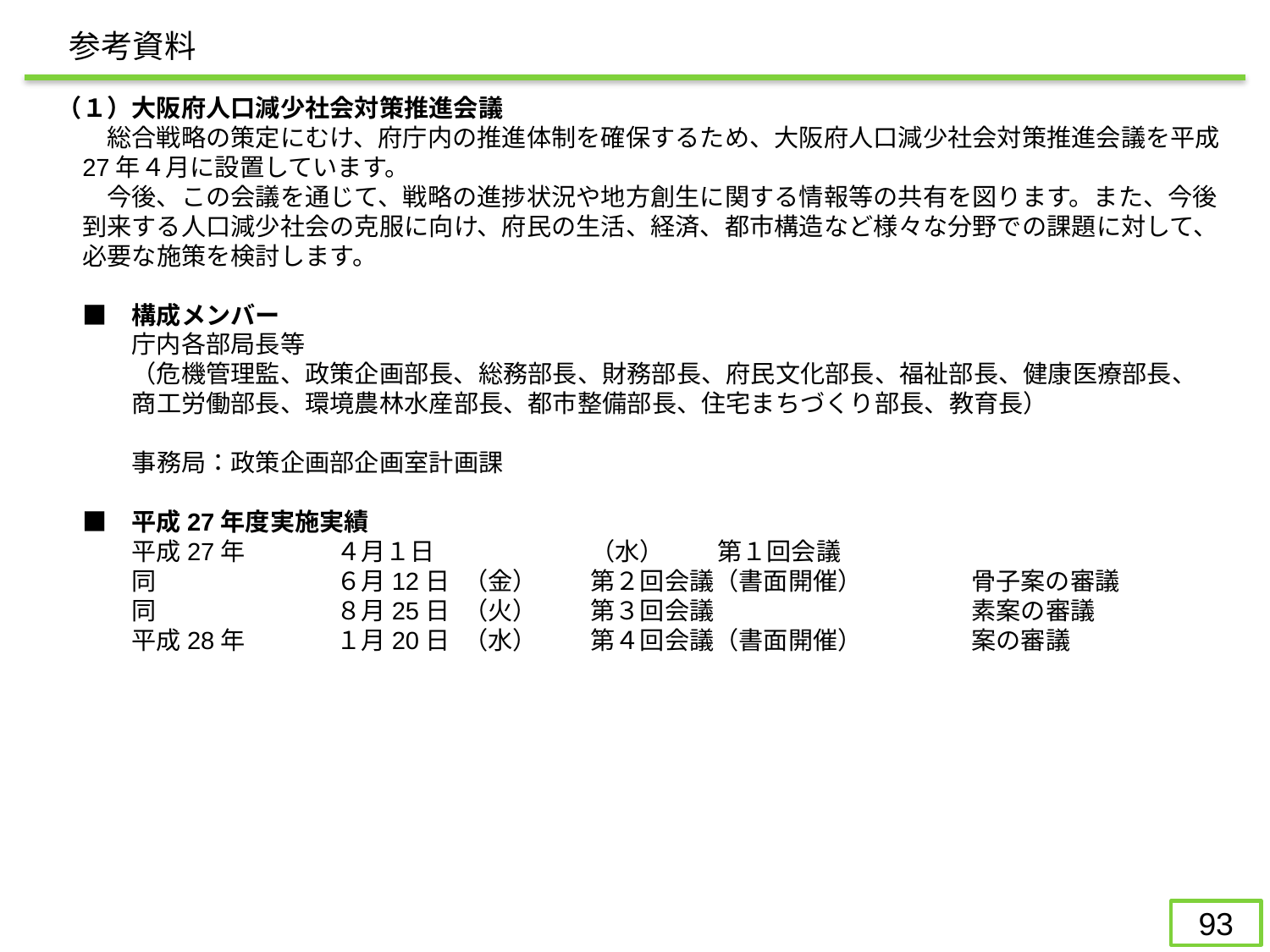

参考資料
（１）大阪府人口減少社会対策推進会議
　　総合戦略の策定にむけ、府庁内の推進体制を確保するため、大阪府人口減少社会対策推進会議を平成27年４月に設置しています。
　　今後、この会議を通じて、戦略の進捗状況や地方創生に関する情報等の共有を図ります。また、今後到来する人口減少社会の克服に向け、府民の生活、経済、都市構造など様々な分野での課題に対して、必要な施策を検討します。

　■　構成メンバー
　　　庁内各部局長等
　　　（危機管理監、政策企画部長、総務部長、財務部長、府民文化部長、福祉部長、健康医療部長、
　　商工労働部長、環境農林水産部長、都市整備部長、住宅まちづくり部長、教育長）
　
　　事務局：政策企画部企画室計画課

　■　平成27年度実施実績
　　　平成27年	４月１日		（水）	第１回会議
　　　同　　　	６月12日	（金）	第２回会議（書面開催）	骨子案の審議
　　　同　　　　	８月25日	（火）	第３回会議			素案の審議
　　　平成28年	１月20日	（水）	第４回会議（書面開催）	案の審議
93